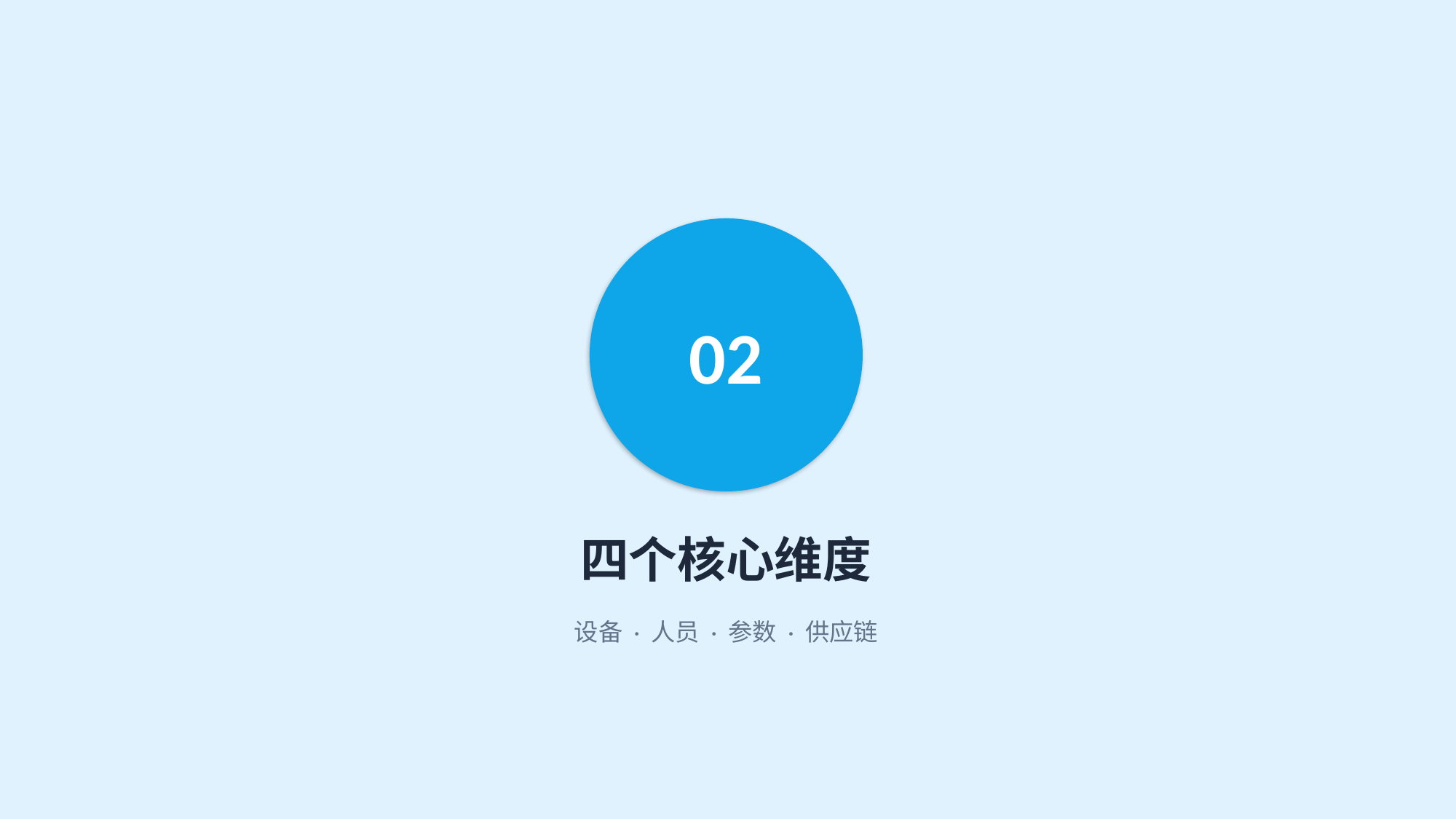

02
四个核心维度
设备 · 人员 · 参数 · 供应链